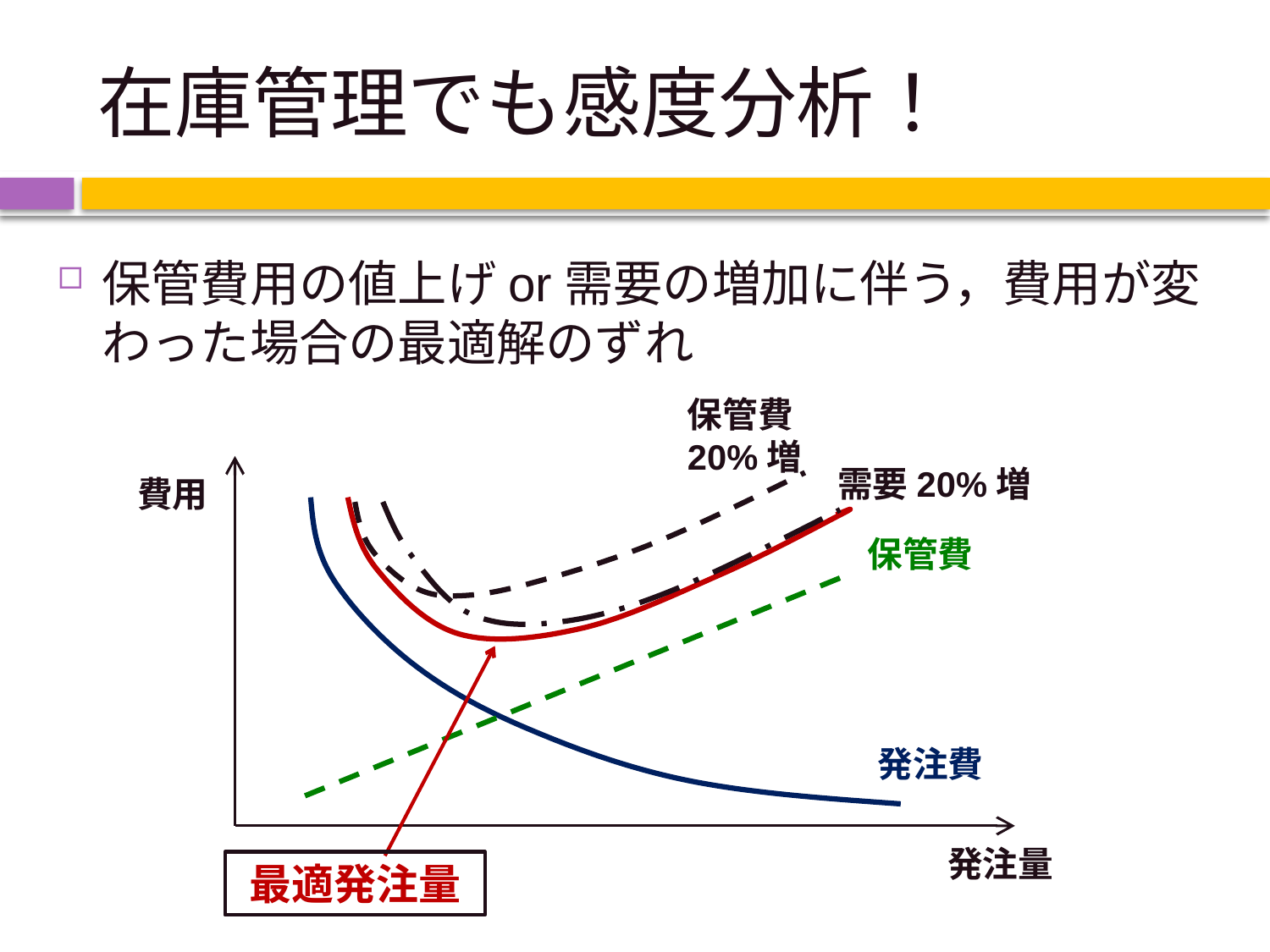

# 在庫管理でも感度分析！
保管費用の値上げor需要の増加に伴う，費用が変わった場合の最適解のずれ

保管費20%増
需要20%増
費用

保管費
発注費
発注量
最適発注量